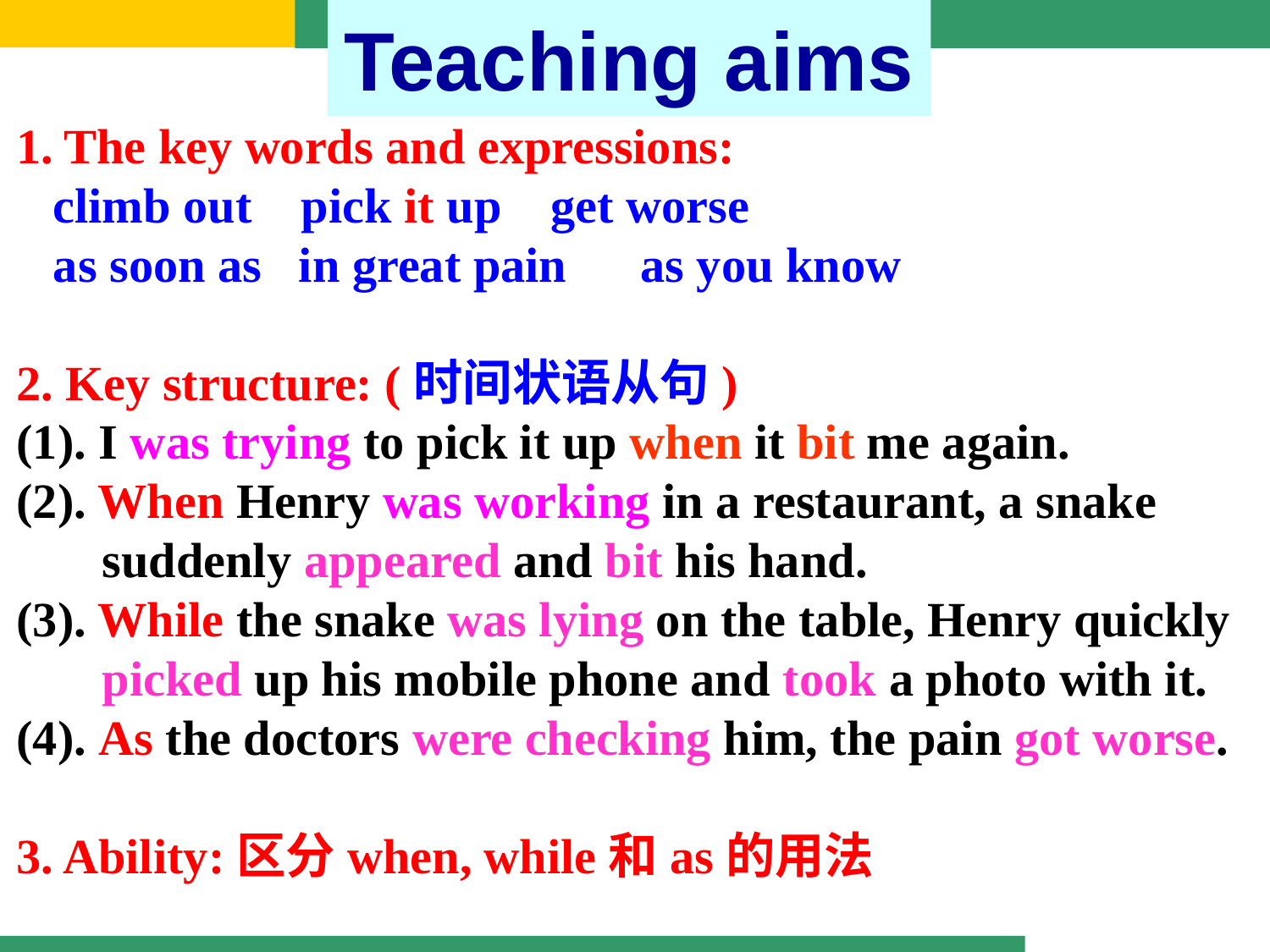

Teaching aims
The key words and expressions:
   climb out    pick it up    get worse
   as soon as   in great pain      as you know

2. Key structure: (时间状语从句)
(1). I was trying to pick it up when it bit me again.
(2). When Henry was working in a restaurant, a snake
       suddenly appeared and bit his hand.
(3). While the snake was lying on the table, Henry quickly
       picked up his mobile phone and took a photo with it.
(4). As the doctors were checking him, the pain got worse.

3. Ability:区分when, while和as的用法